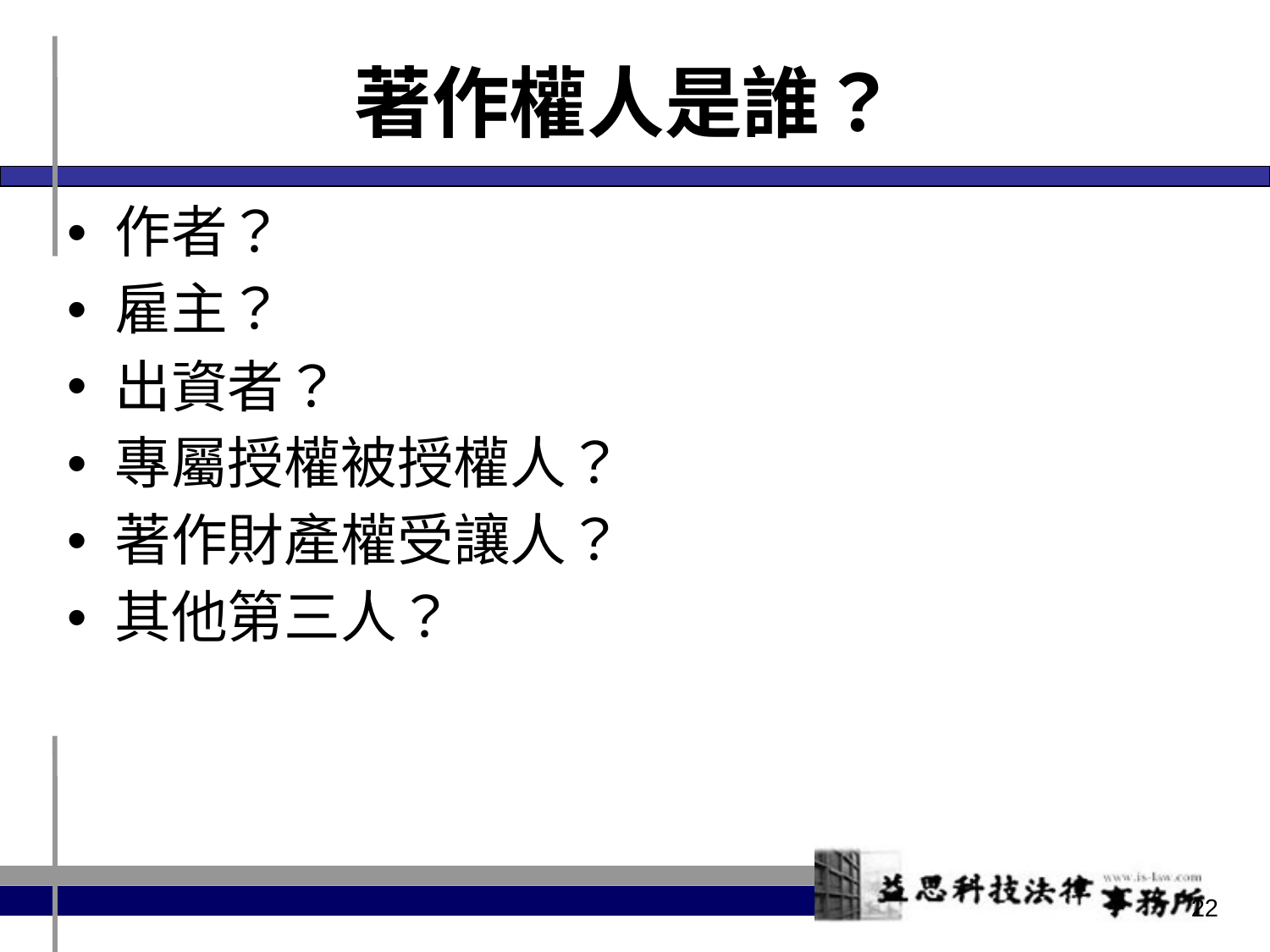

# 著作權人是誰？
作者？
雇主？
出資者？
專屬授權被授權人？
著作財產權受讓人？
其他第三人？
22